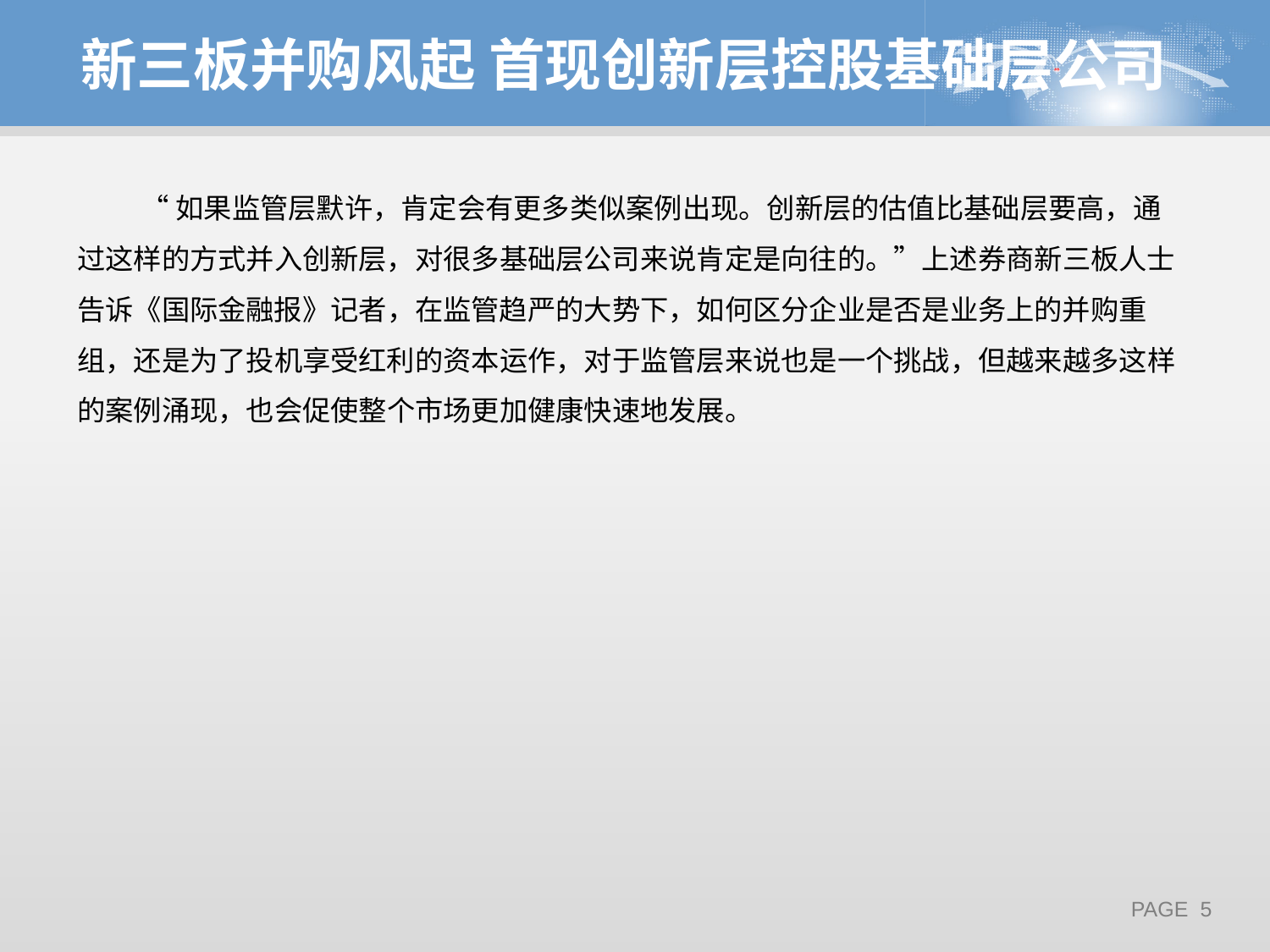

新三板并购风起 首现创新层控股基础层公司
“如果监管层默许，肯定会有更多类似案例出现。创新层的估值比基础层要高，通过这样的方式并入创新层，对很多基础层公司来说肯定是向往的。”上述券商新三板人士告诉《国际金融报》记者，在监管趋严的大势下，如何区分企业是否是业务上的并购重组，还是为了投机享受红利的资本运作，对于监管层来说也是一个挑战，但越来越多这样的案例涌现，也会促使整个市场更加健康快速地发展。